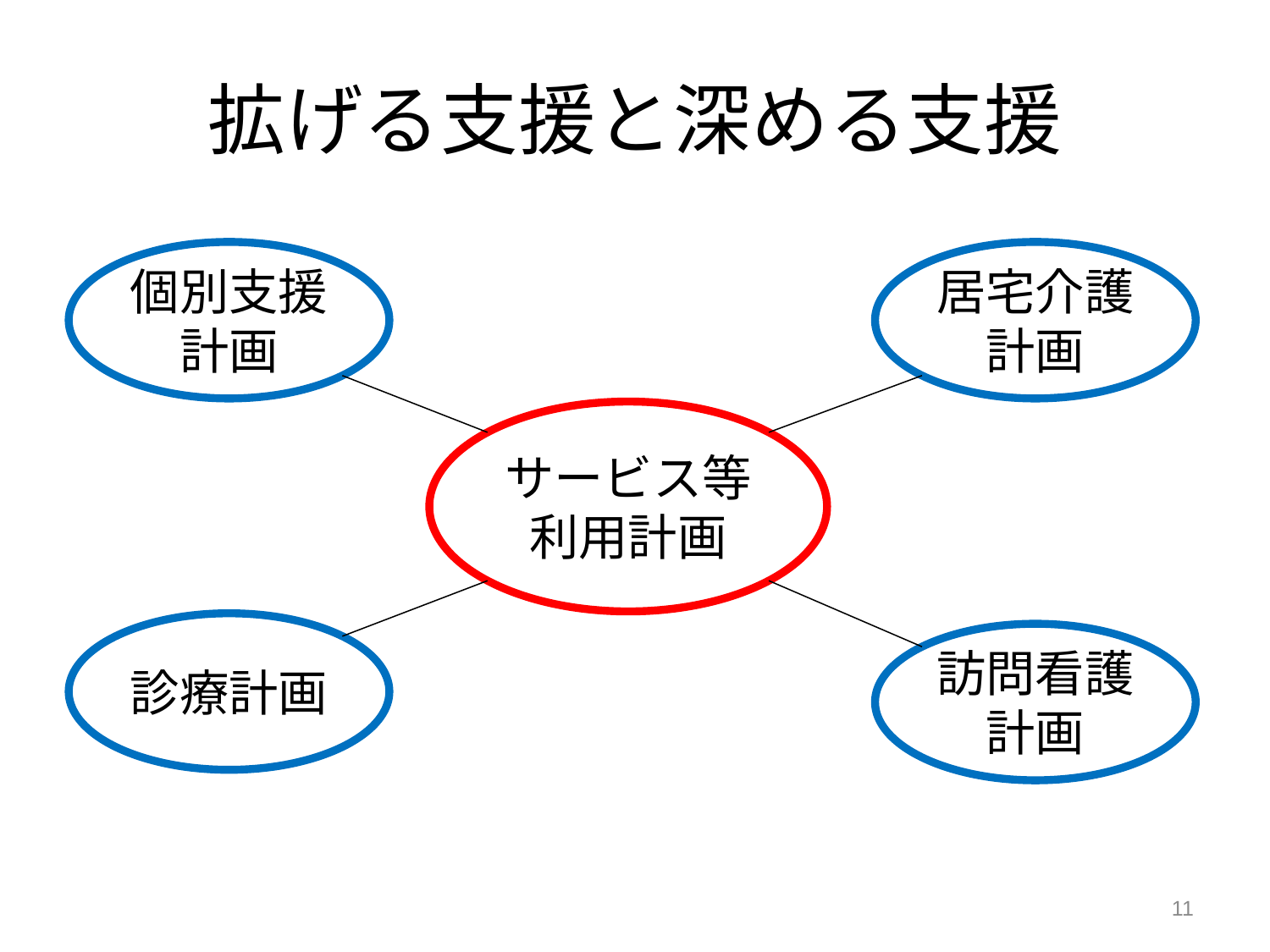

# 拡げる支援と深める支援
個別支援
計画
居宅介護
計画
サービス等利用計画
診療計画
訪問看護
計画
11